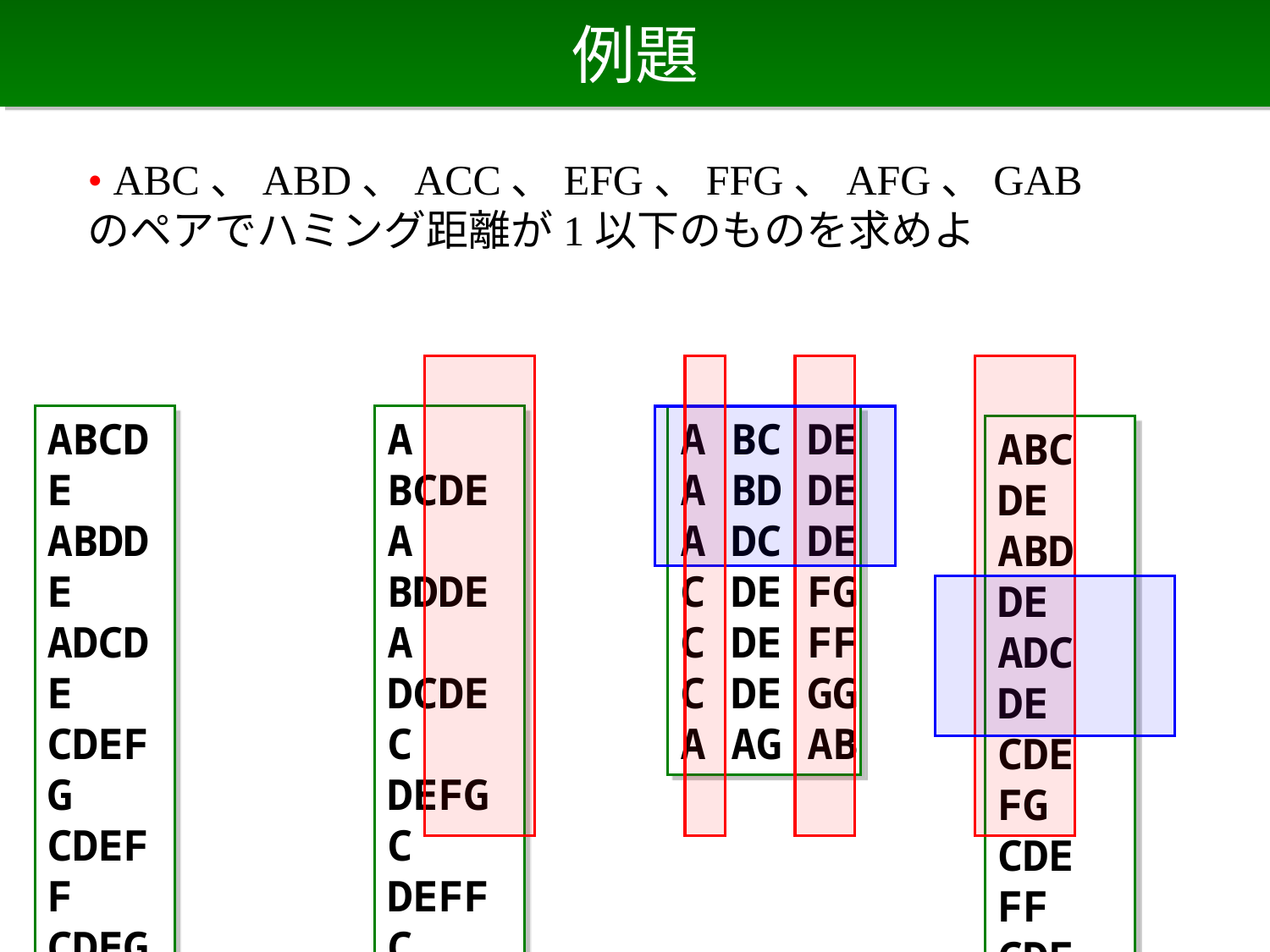

# 例題
• ABC、ABD、ACC、EFG、FFG、AFG、GAB のペアでハミング距離が1以下のものを求めよ

ABCDE
ABDDE
ADCDE
CDEFG
CDEFF
CDEGG
AAGAB
A BCDE
A BDDE
A DCDE
C DEFG
C DEFF
C DEGG
A AGAB

A BC DE
A BD DE
A DC DE
C DE FG
C DE FF
C DE GG
A AG AB
ABC DE
ABD DE
ADC DE
CDE FG
CDE FF
CDE GG
AAG AB